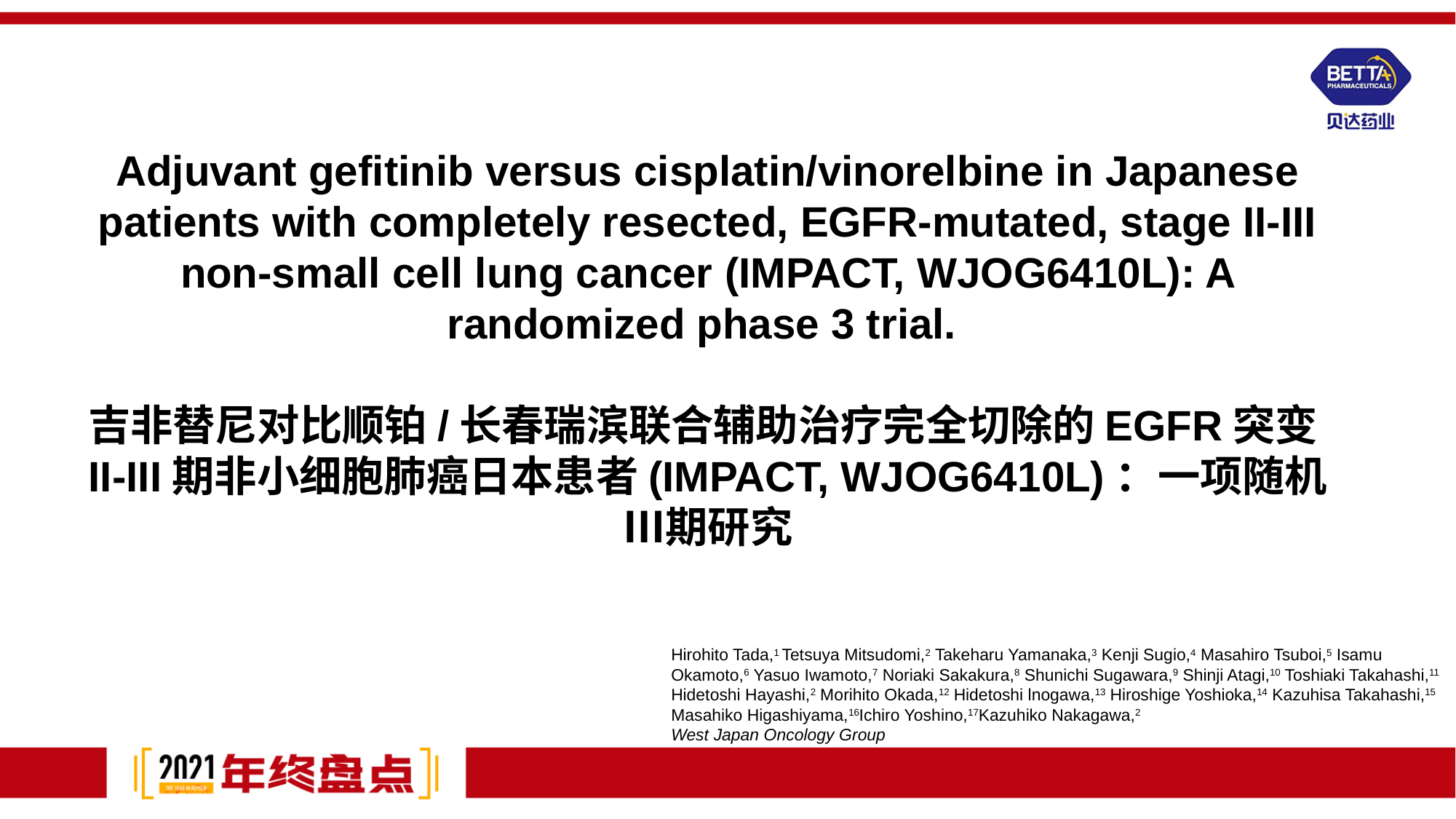

Adjuvant gefitinib versus cisplatin/vinorelbine in Japanese patients with completely resected, EGFR-mutated, stage II-III non-small cell lung cancer (IMPACT, WJOG6410L): A randomized phase 3 trial.

吉非替尼对比顺铂/长春瑞滨联合辅助治疗完全切除的EGFR突变II-III期非小细胞肺癌日本患者(IMPACT, WJOG6410L)：一项随机Ⅲ期研究
Hirohito Tada,1 Tetsuya Mitsudomi,2 Takeharu Yamanaka,3 Kenji Sugio,4 Masahiro Tsuboi,5 Isamu Okamoto,6 Yasuo Iwamoto,7 Noriaki Sakakura,8 Shunichi Sugawara,9 Shinji Atagi,10 Toshiaki Takahashi,11 Hidetoshi Hayashi,2 Morihito Okada,12 Hidetoshi lnogawa,13 Hiroshige Yoshioka,14 Kazuhisa Takahashi,15 Masahiko Higashiyama,16Ichiro Yoshino,17Kazuhiko Nakagawa,2
West Japan Oncology Group